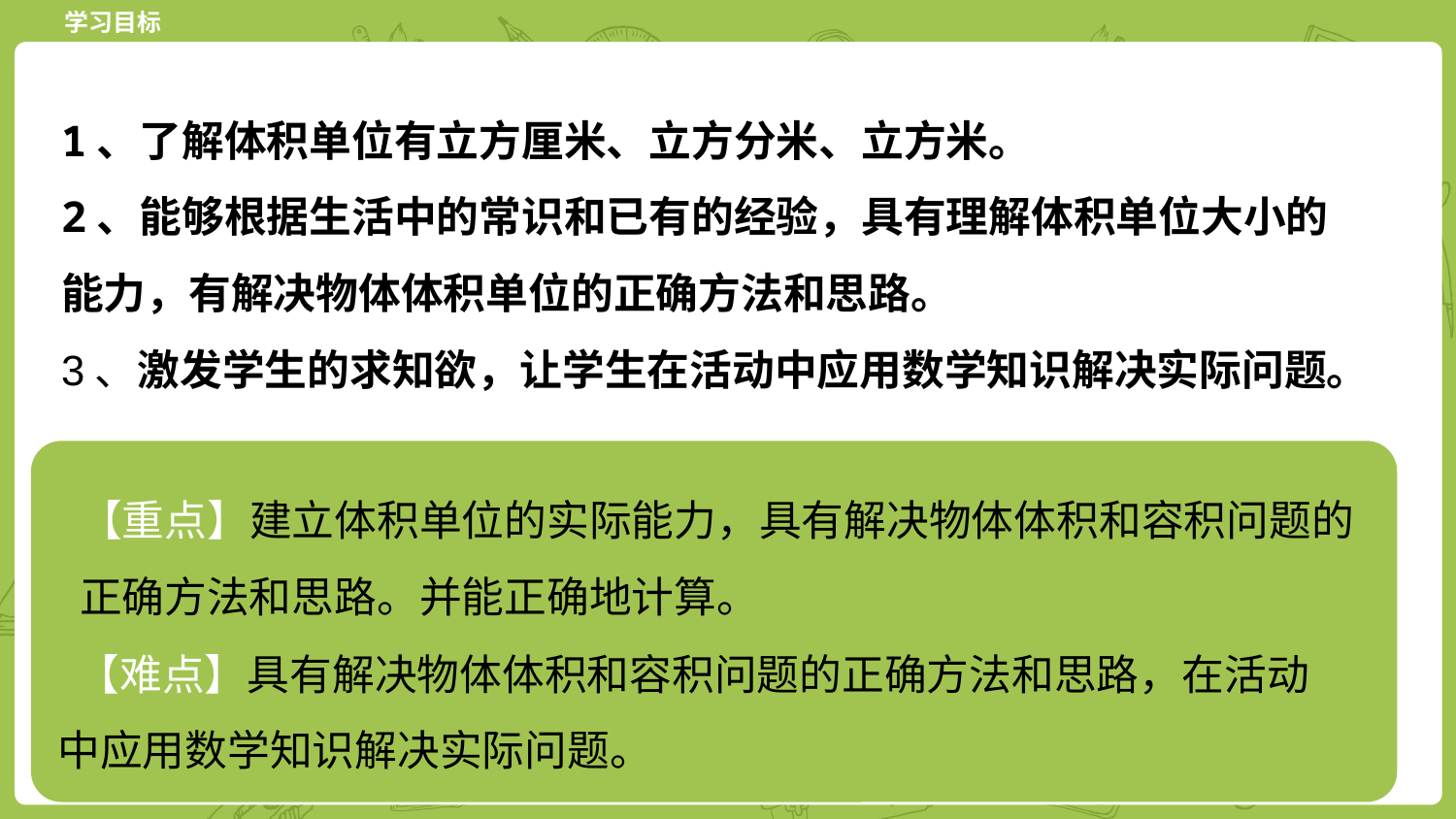

1、了解体积单位有立方厘米、立方分米、立方米。
2、能够根据生活中的常识和已有的经验，具有理解体积单位大小的能力，有解决物体体积单位的正确方法和思路。
3、激发学生的求知欲，让学生在活动中应用数学知识解决实际问题。

【重点】建立体积单位的实际能力，具有解决物体体积和容积问题的正确方法和思路。并能正确地计算。

 【难点】具有解决物体体积和容积问题的正确方法和思路，在活动中应用数学知识解决实际问题。